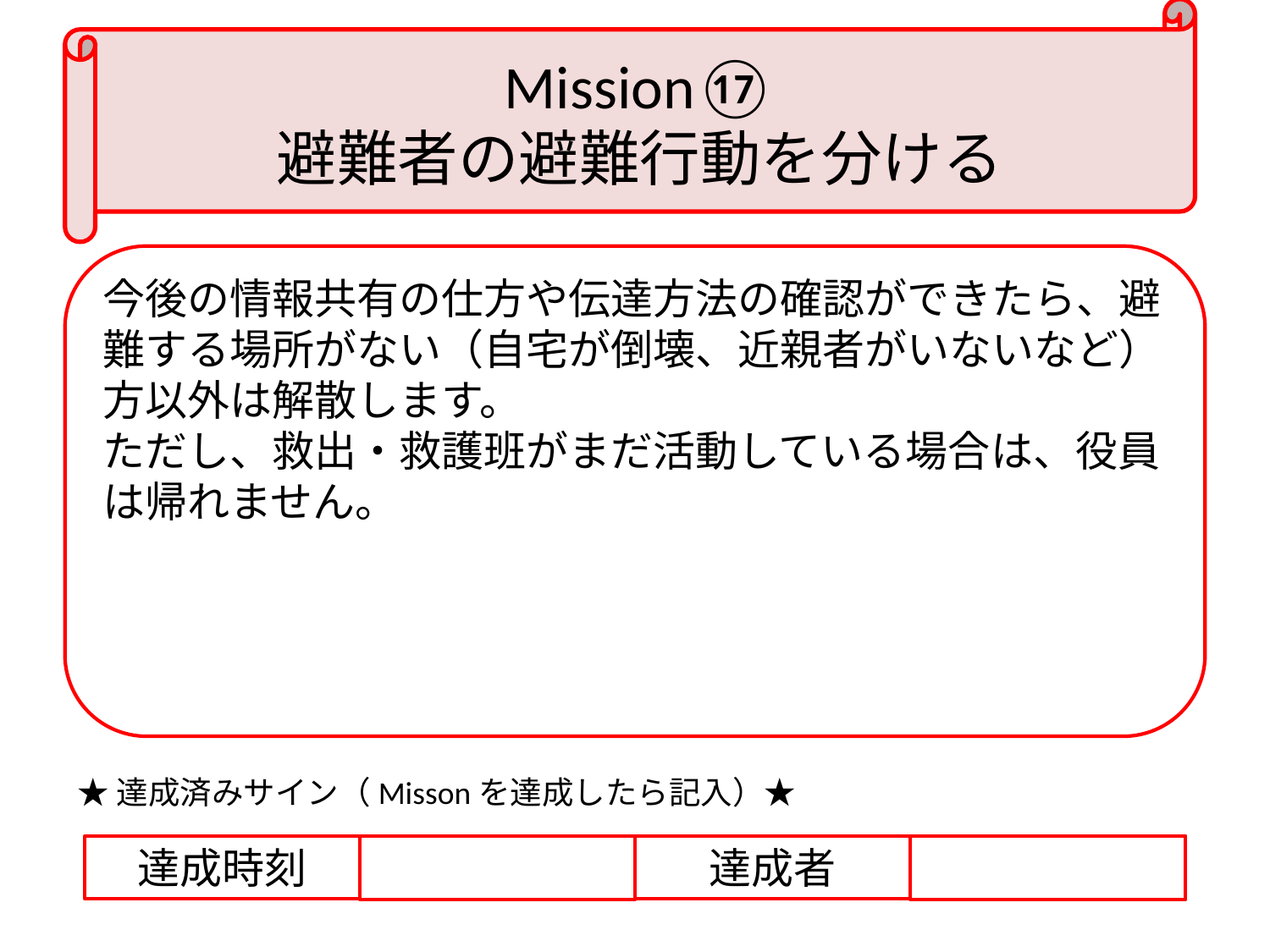

# Mission⑰ 避難者の避難行動を分ける

今後の情報共有の仕方や伝達方法の確認ができたら、避難する場所がない（自宅が倒壊、近親者がいないなど）方以外は解散します。
ただし、救出・救護班がまだ活動している場合は、役員は帰れません。
★達成済みサイン（Missonを達成したら記入）★
達成時刻

達成者